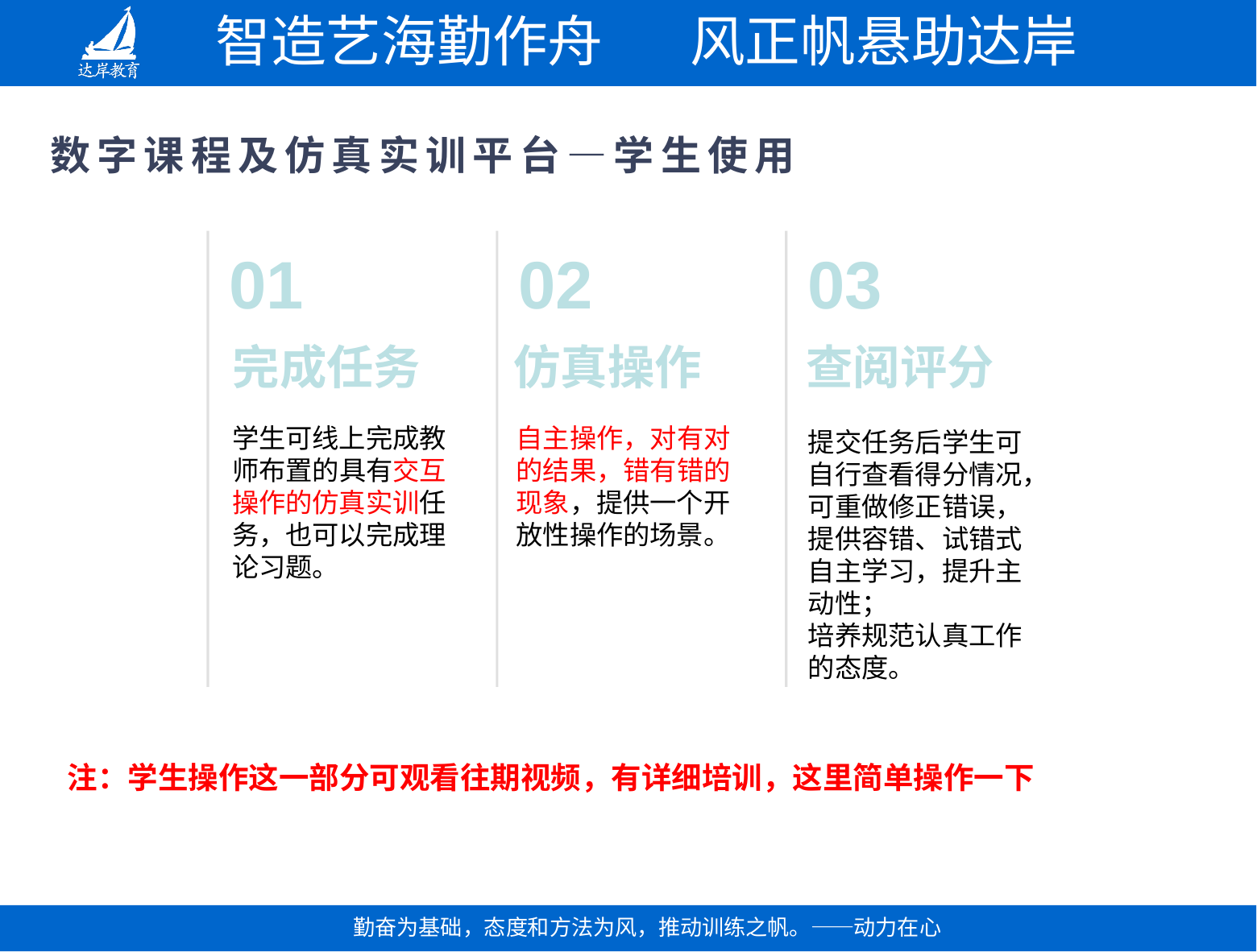

数字课程及仿真实训平台—学生使用
01
02
03
完成任务
仿真操作
查阅评分
学生可线上完成教师布置的具有交互操作的仿真实训任务，也可以完成理论习题。

自主操作，对有对的结果，错有错的现象，提供一个开放性操作的场景。
提交任务后学生可自行查看得分情况，可重做修正错误，提供容错、试错式自主学习，提升主动性；
培养规范认真工作的态度。
注：学生操作这一部分可观看往期视频，有详细培训，这里简单操作一下